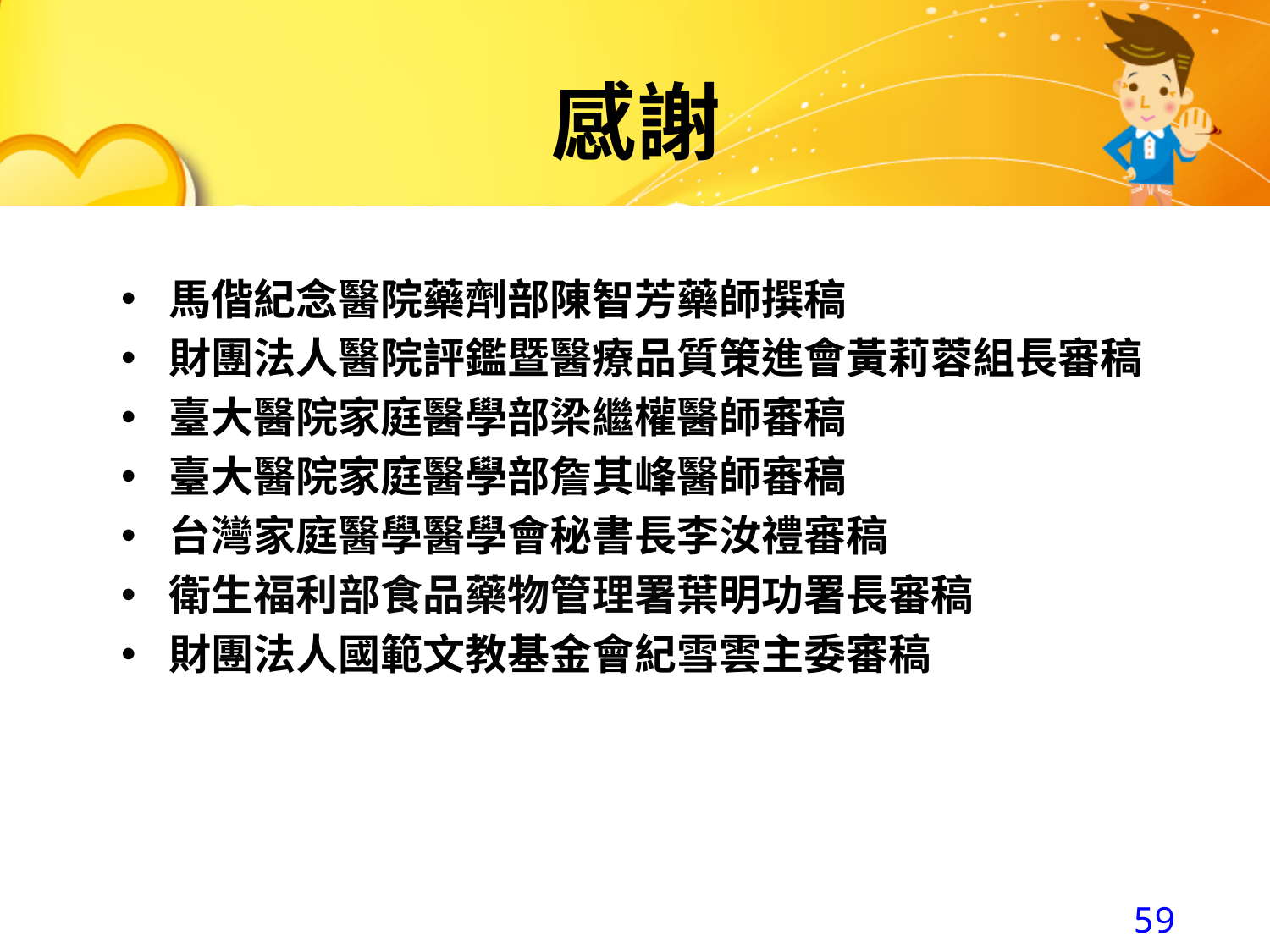

感謝
馬偕紀念醫院藥劑部陳智芳藥師撰稿
財團法人醫院評鑑暨醫療品質策進會黃莉蓉組長審稿
臺大醫院家庭醫學部梁繼權醫師審稿
臺大醫院家庭醫學部詹其峰醫師審稿
台灣家庭醫學醫學會秘書長李汝禮審稿
衛生福利部食品藥物管理署葉明功署長審稿
財團法人國範文教基金會紀雪雲主委審稿

59